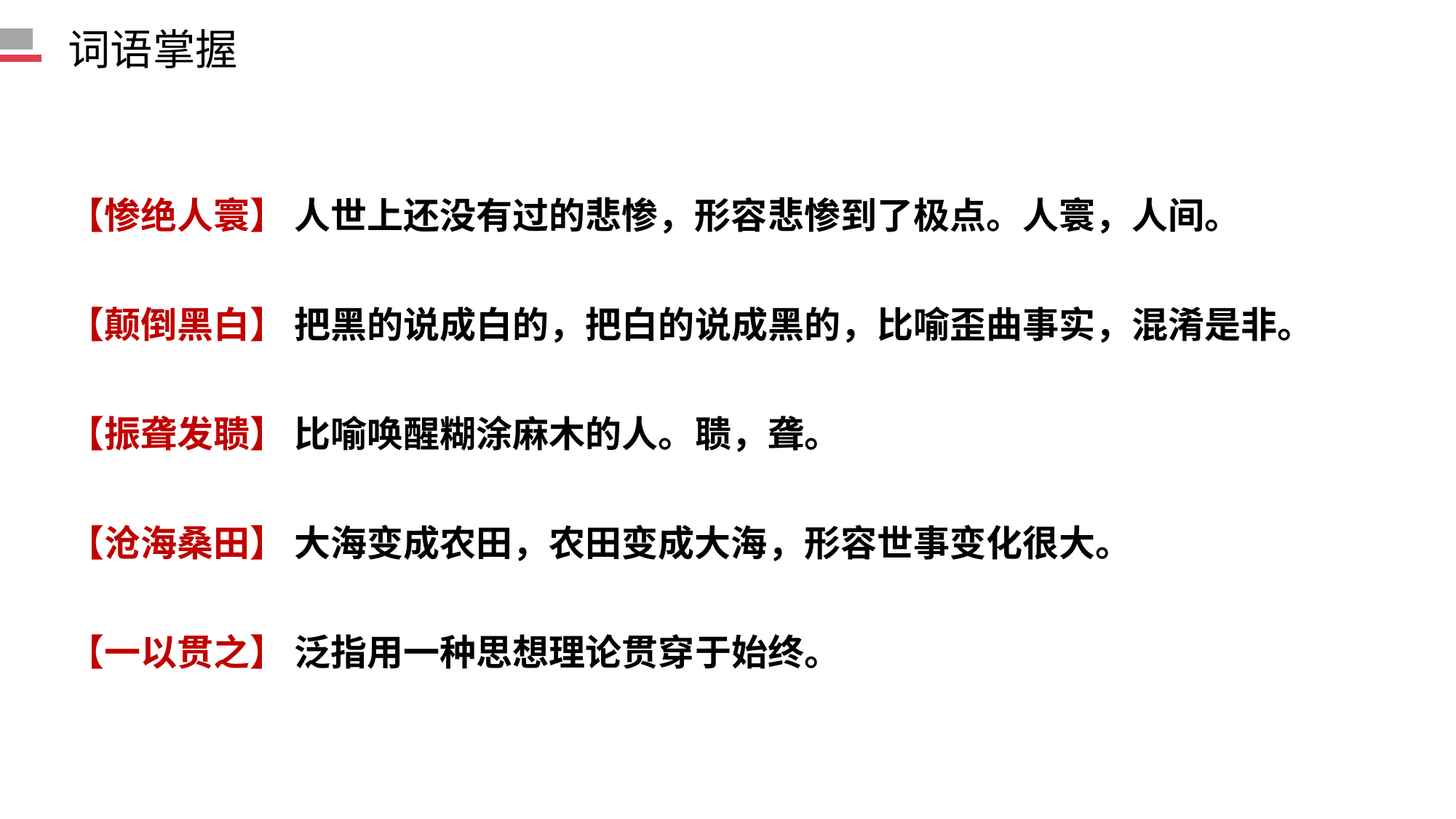

词语掌握

【惨绝人寰】 人世上还没有过的悲惨，形容悲惨到了极点。人寰，人间。
【颠倒黑白】 把黑的说成白的，把白的说成黑的，比喻歪曲事实，混淆是非。
【振聋发聩】 比喻唤醒糊涂麻木的人。聩，聋。
【沧海桑田】 大海变成农田，农田变成大海，形容世事变化很大。
【一以贯之】 泛指用一种思想理论贯穿于始终。